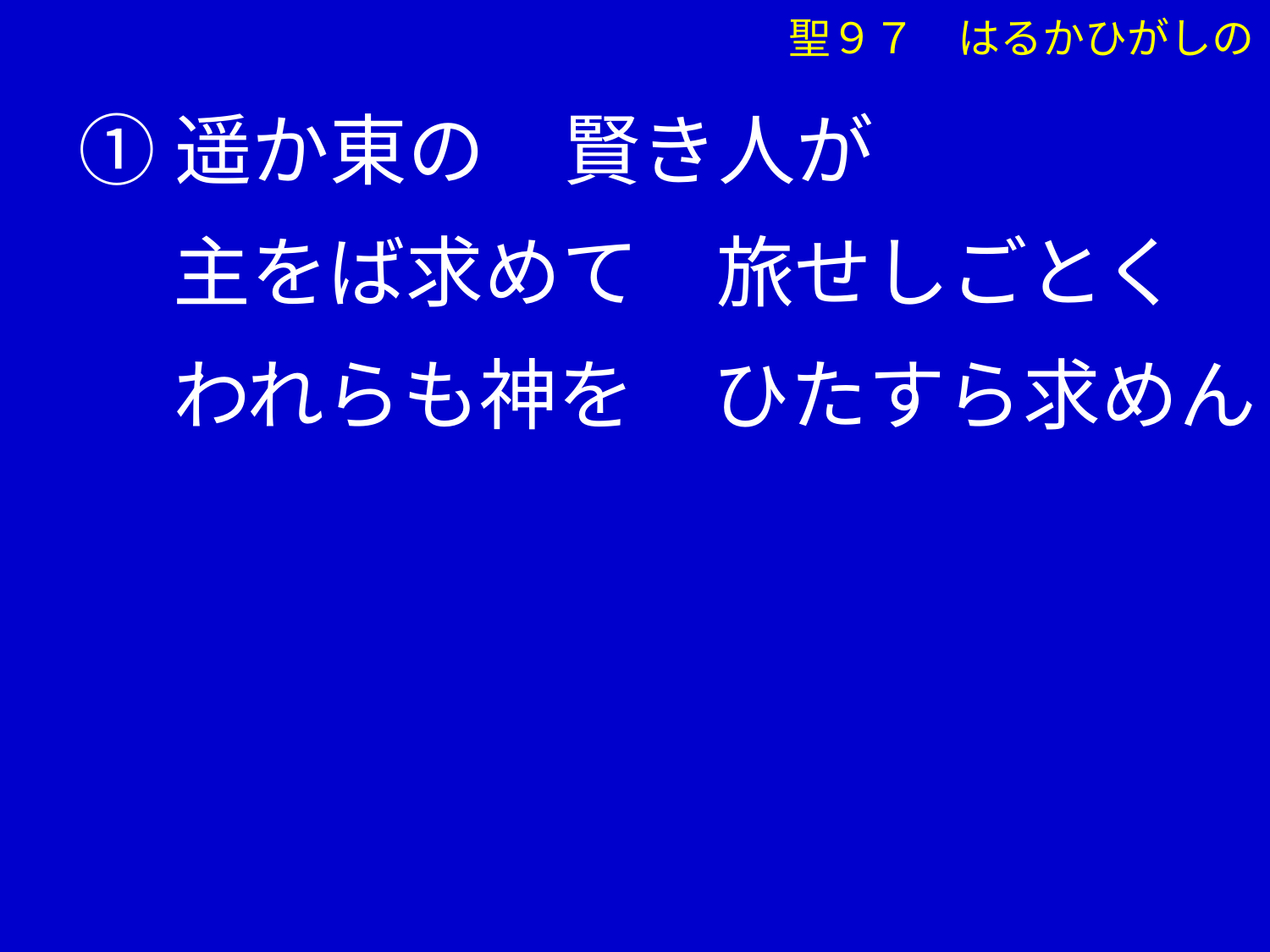

①遥か東の　賢き人が
　 主をば求めて　旅せしごとく
　 われらも神を　ひたすら求めん

聖９７　はるかひがしの